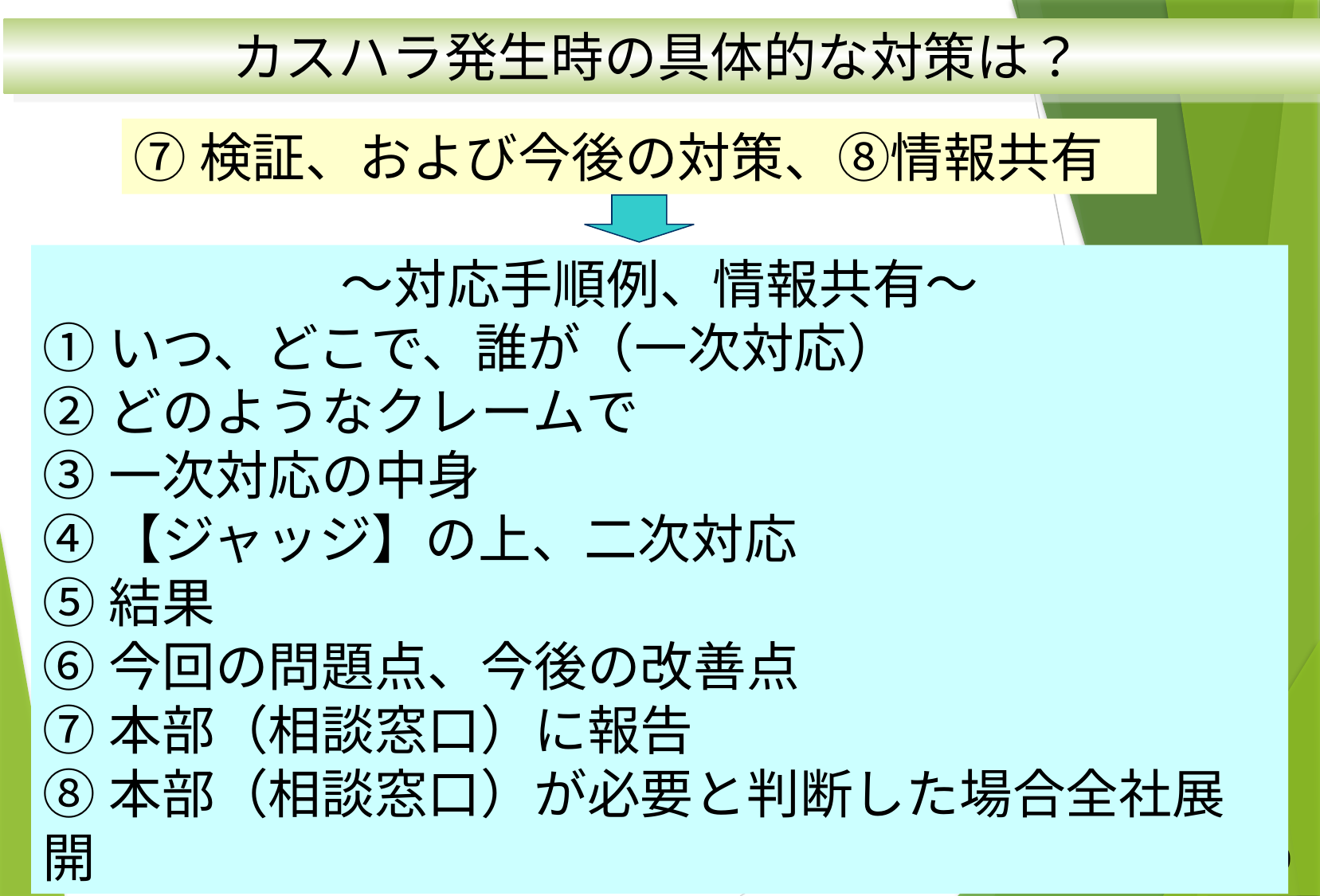

カスハラ発生時の具体的な対策は？
⑦検証、および今後の対策、⑧情報共有

～対応手順例、情報共有～
①いつ、どこで、誰が（一次対応）
②どのようなクレームで
③一次対応の中身
④【ジャッジ】の上、二次対応
⑤結果
⑥今回の問題点、今後の改善点
⑦本部（相談窓口）に報告
⑧本部（相談窓口）が必要と判断した場合全社展開
30